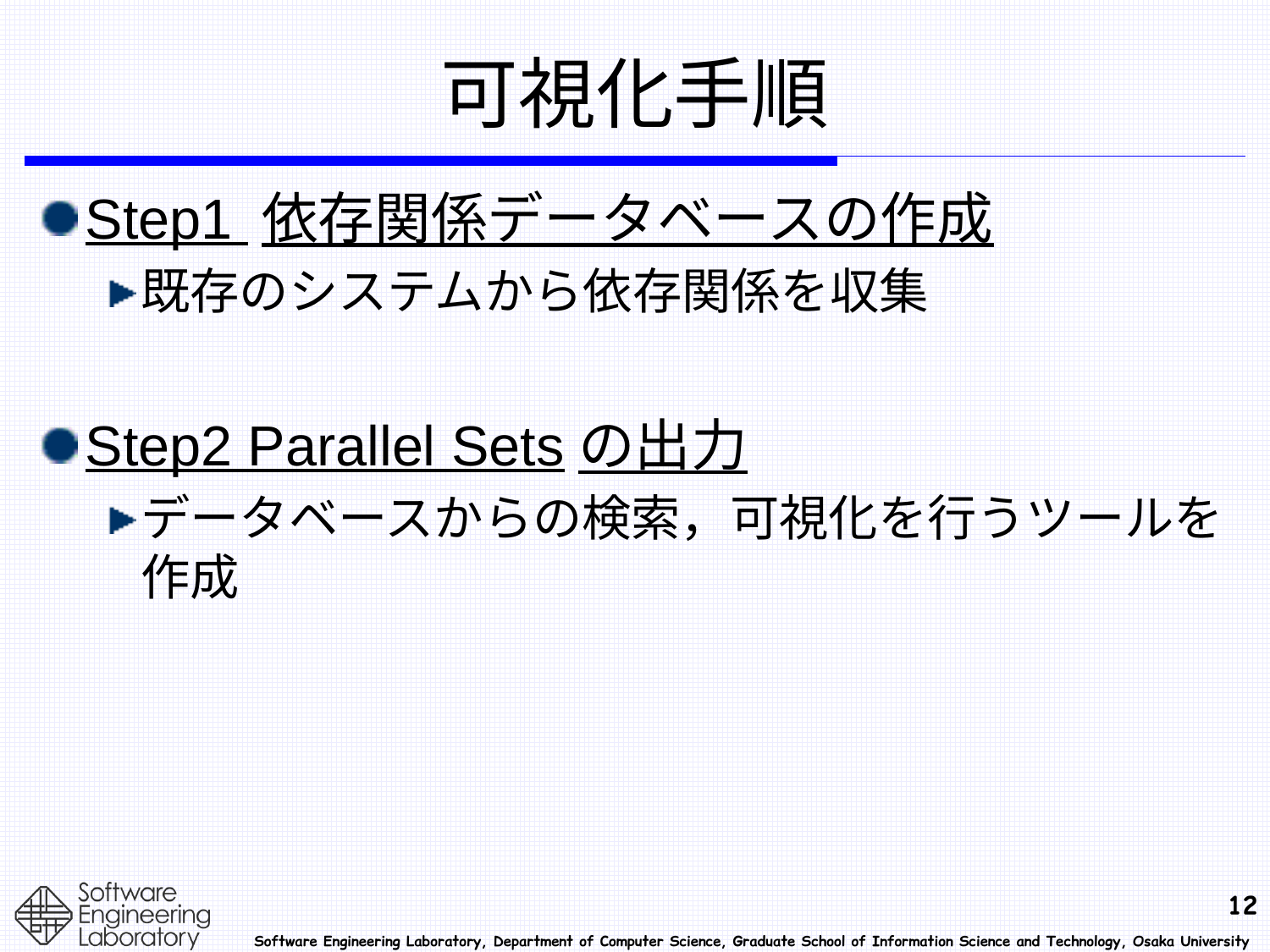

# 可視化手順
Step1 依存関係データベースの作成
既存のシステムから依存関係を収集

Step2 Parallel Setsの出力
データベースからの検索，可視化を行うツールを作成